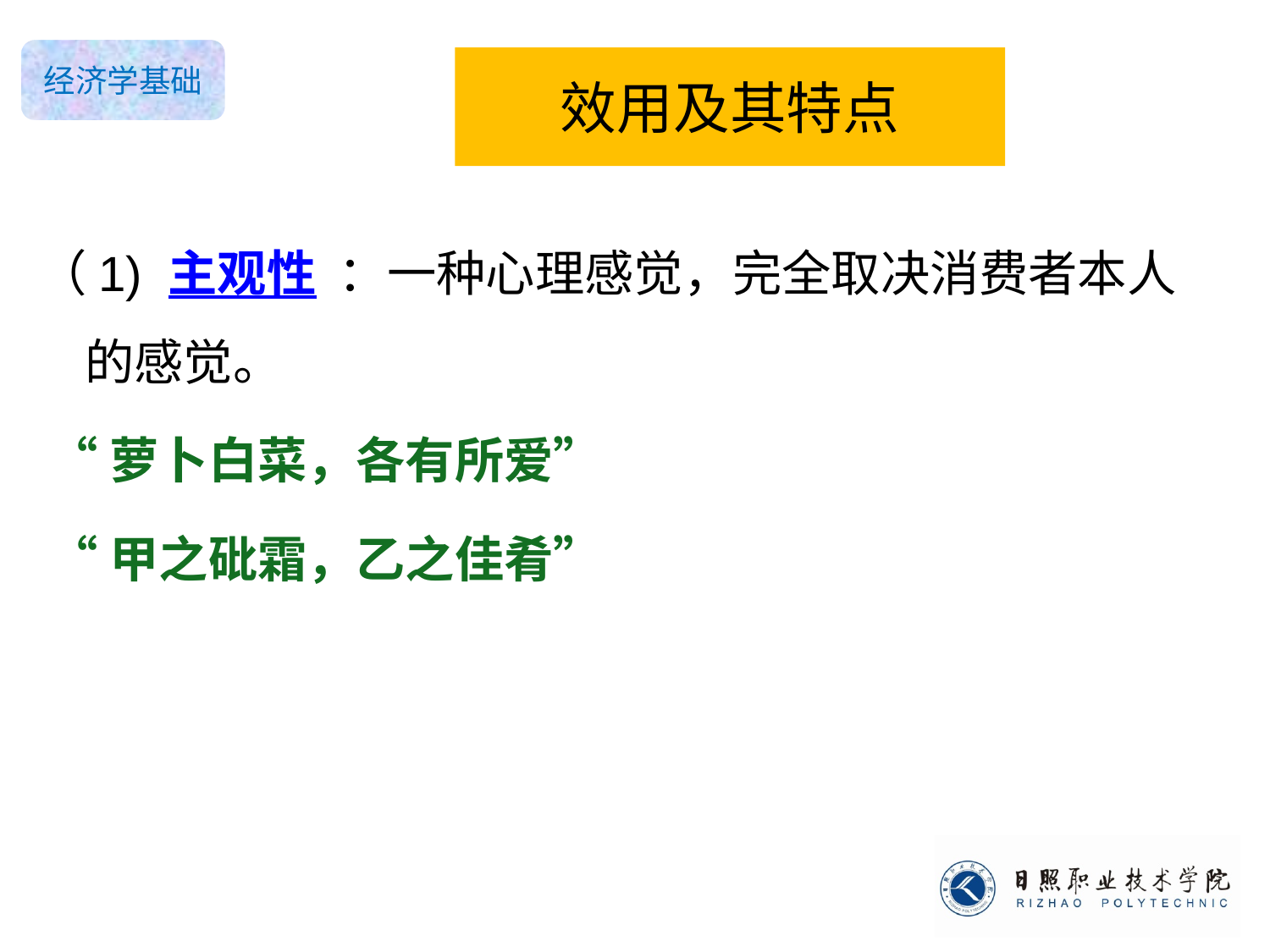

# 效用及其特点
（1) 主观性  ：一种心理感觉，完全取决消费者本人的感觉。
 “萝卜白菜，各有所爱”
 “甲之砒霜，乙之佳肴”

《经济学基础》
日照职业技术学院